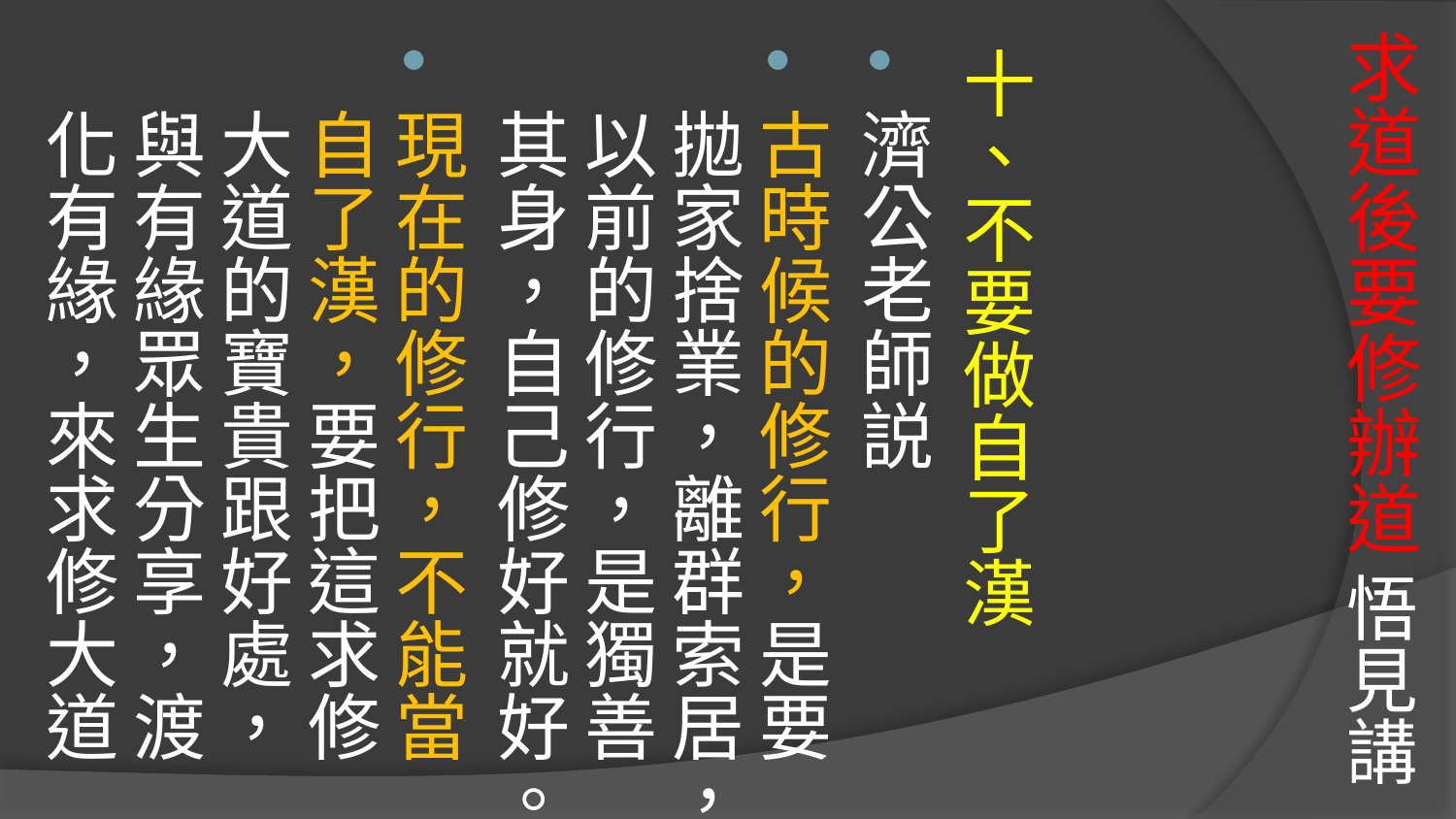

# 求道後要修辦道 悟見講
十、不要做自了漢
濟公老師説
古時候的修行，是要拋家捨業，離群索居，以前的修行，是獨善其身，自己修好就好。
現在的修行，不能當自了漢，要把這求修大道的寶貴跟好處，與有緣眾生分享，渡化有緣，來求修大道